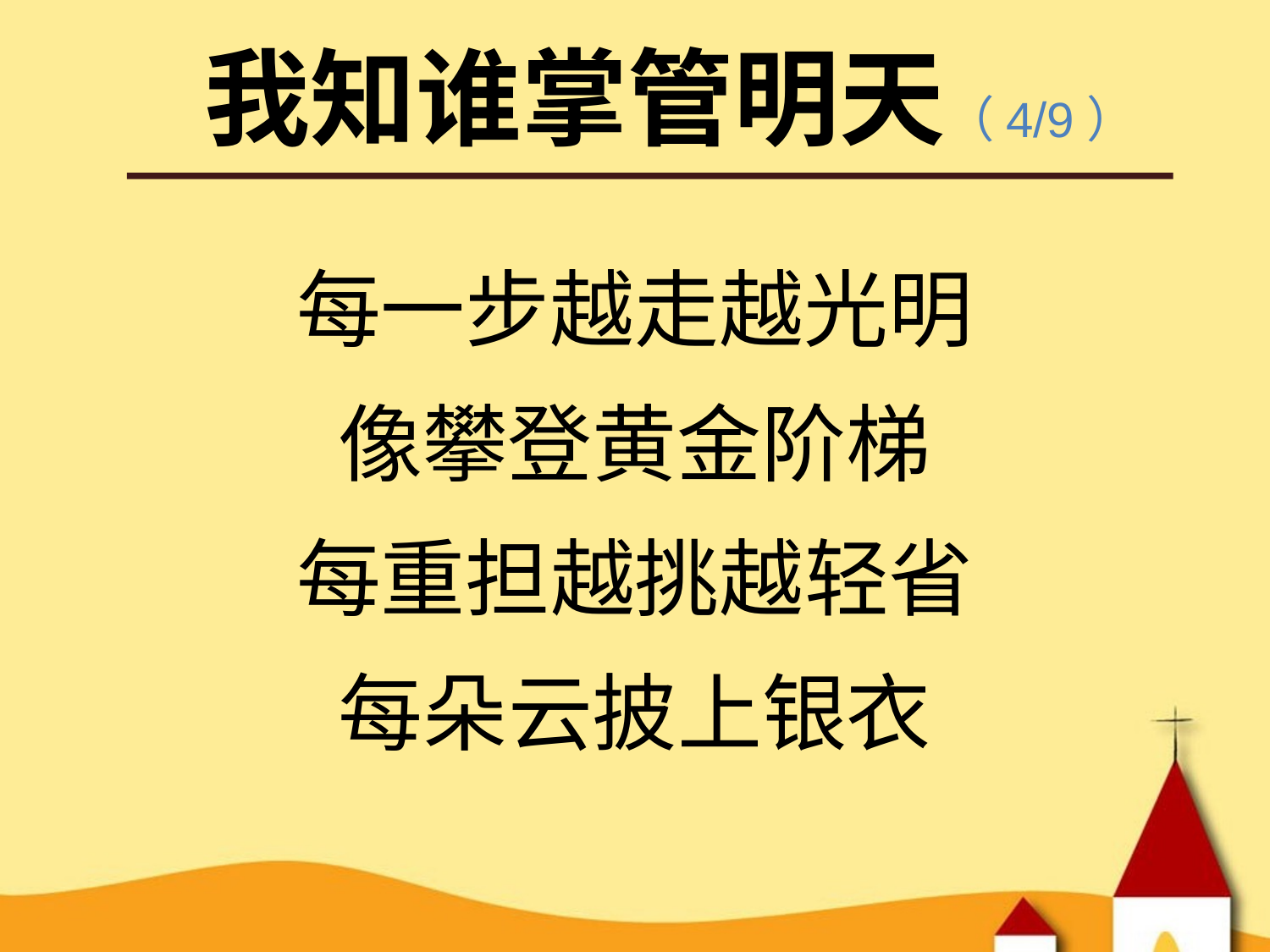

我知谁掌管明天（4/9）

每一步越走越光明
像攀登黄金阶梯
每重担越挑越轻省
每朵云披上银衣